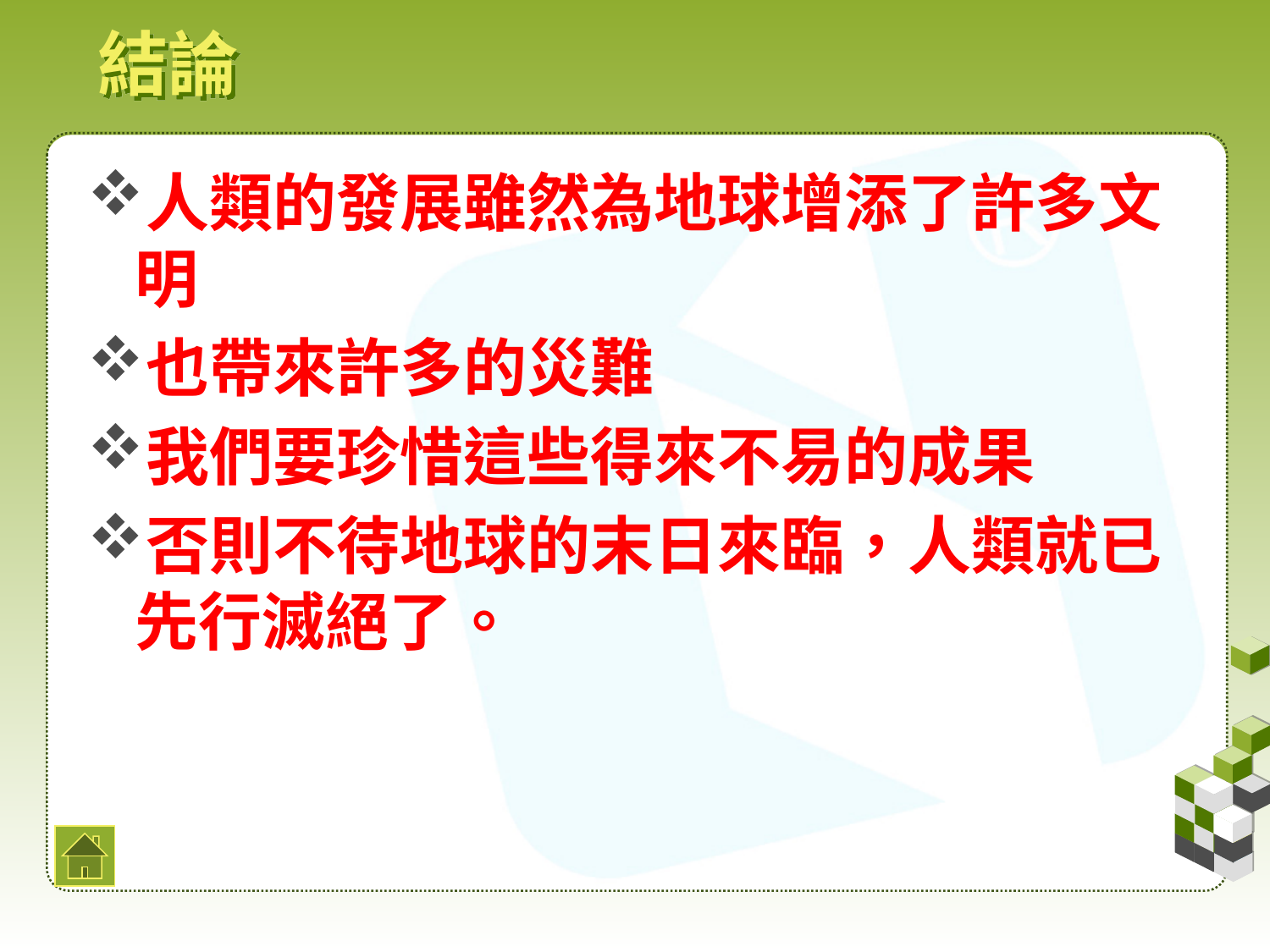

# 結論
人類的發展雖然為地球增添了許多文明
也帶來許多的災難
我們要珍惜這些得來不易的成果
否則不待地球的末日來臨，人類就已先行滅絕了。